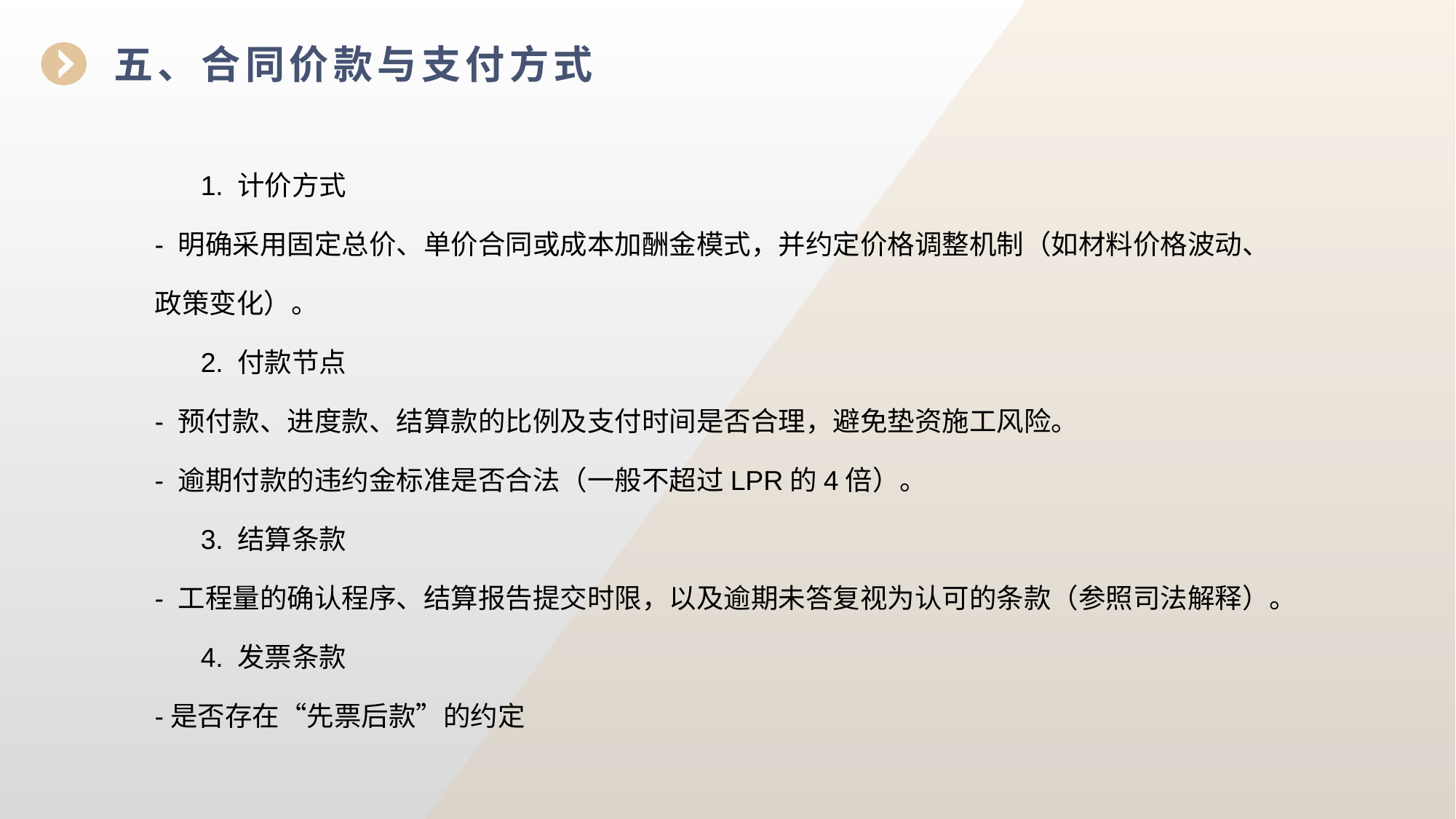

五、合同价款与支付方式

      1. 计价方式
- 明确采用固定总价、单价合同或成本加酬金模式，并约定价格调整机制（如材料价格波动、政策变化）。
      2. 付款节点
- 预付款、进度款、结算款的比例及支付时间是否合理，避免垫资施工风险。
- 逾期付款的违约金标准是否合法（一般不超过LPR的4倍）。
      3. 结算条款
- 工程量的确认程序、结算报告提交时限，以及逾期未答复视为认可的条款（参照司法解释）。
      4. 发票条款
-是否存在“先票后款”的约定